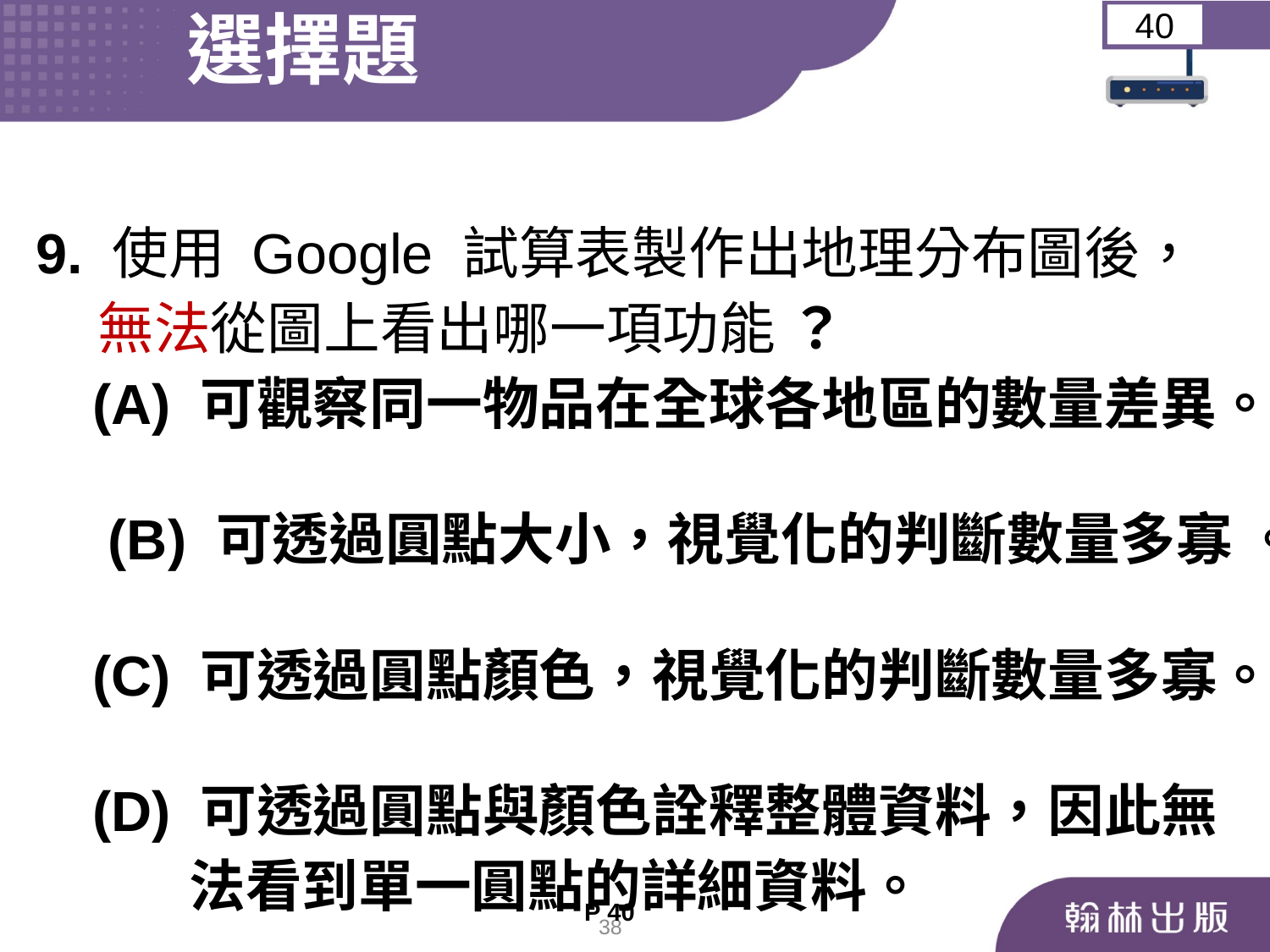

選擇題

40
 9. 使用 Google 試算表製作出地理分布圖後，
     無法從圖上看出哪一項功能 ？
 	   (A) 可觀察同一物品在全球各地區的數量差異。
	    (B) 可透過圓點大小，視覺化的判斷數量多寡 。
	   (C) 可透過圓點顏色，視覺化的判斷數量多寡。
	   (D) 可透過圓點與顏色詮釋整體資料，因此無
            法看到單一圓點的詳細資料。

P 40
38